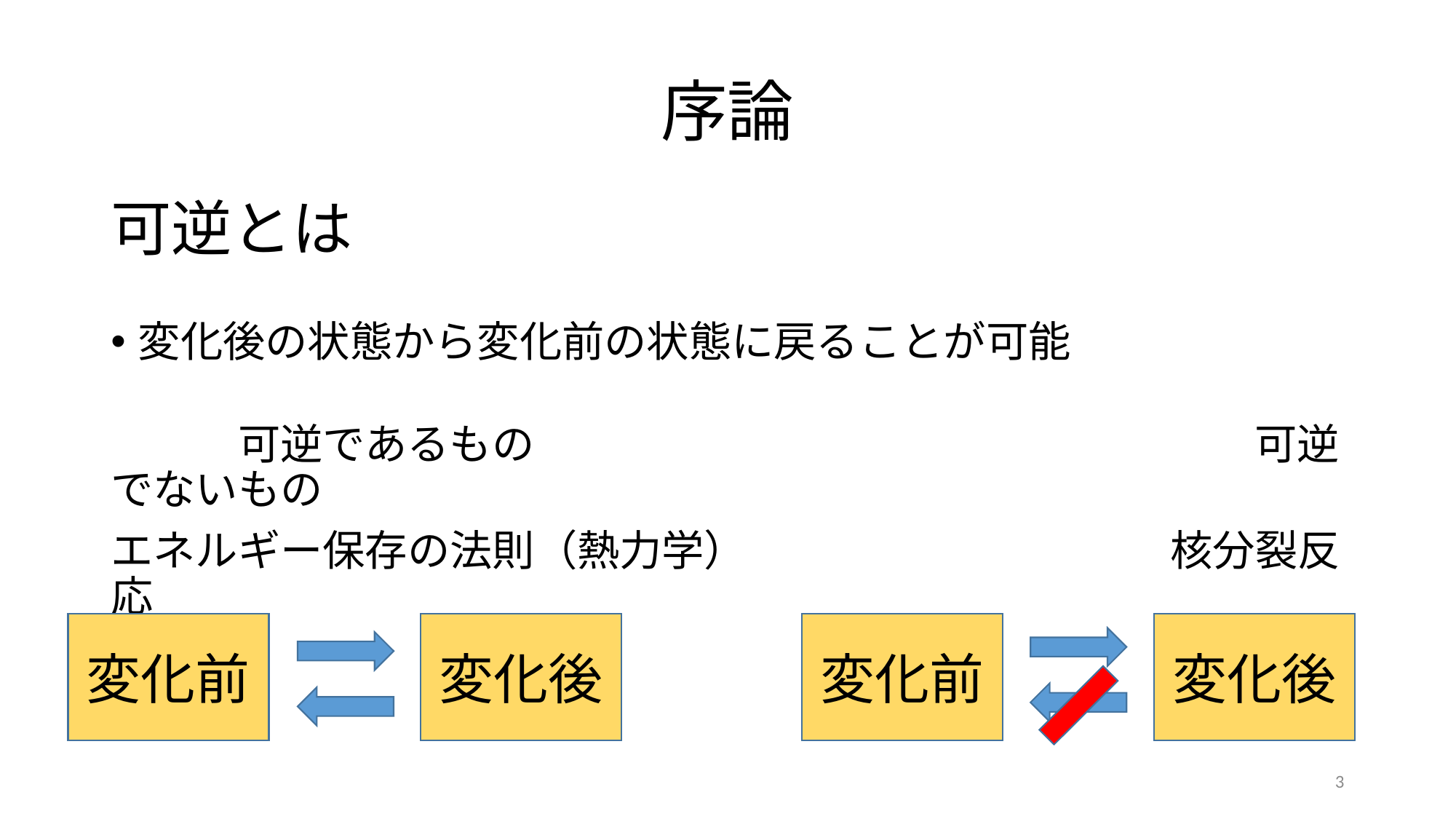

# 序論
可逆とは

変化後の状態から変化前の状態に戻ることが可能

　　　可逆であるもの　　　　　　　　　　　　　　　　　可逆でないもの
エネルギー保存の法則（熱力学）　　　　　　　　　　核分裂反応

変化前
変化後
変化前
変化後

3